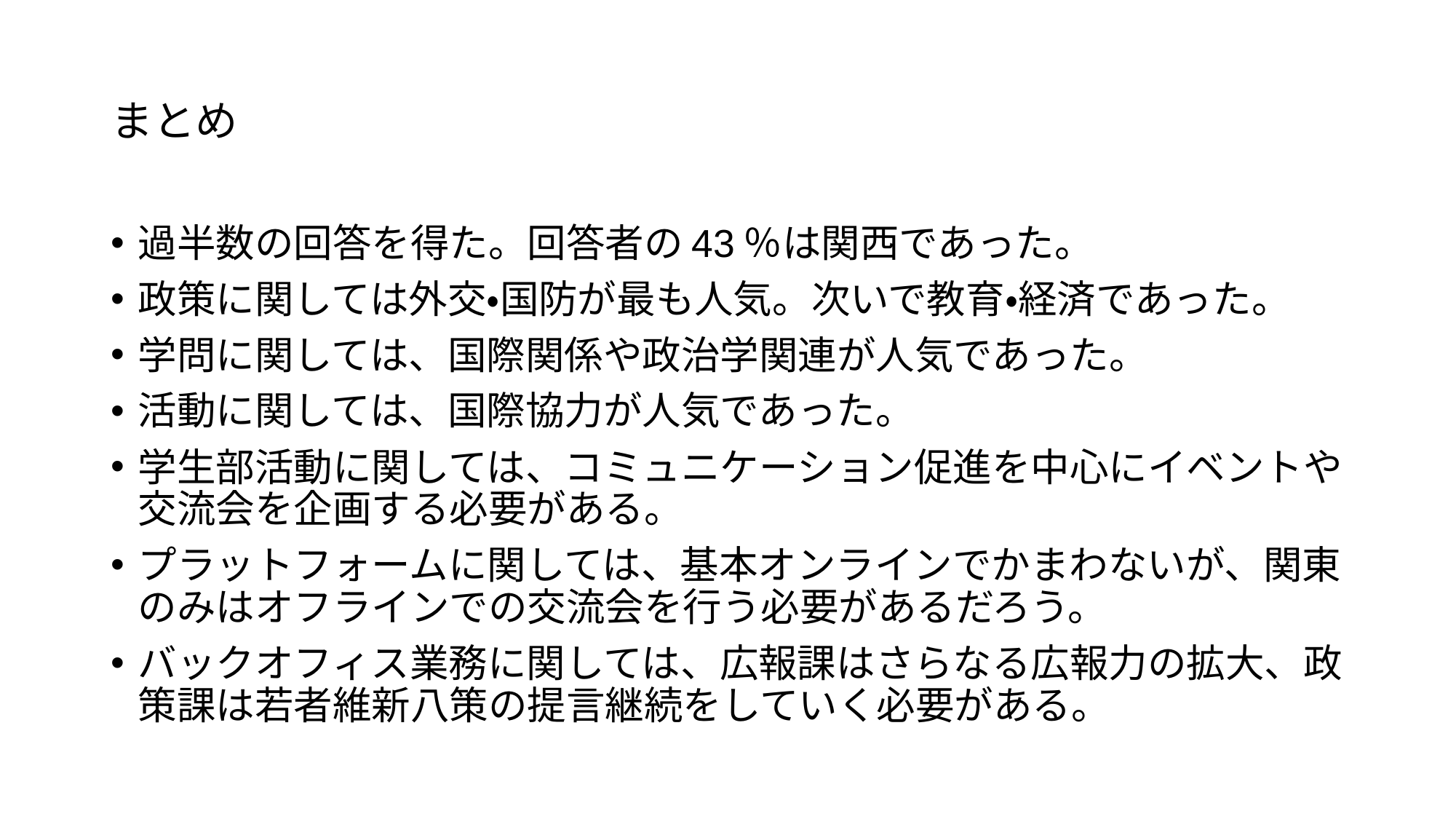

# まとめ
過半数の回答を得た。回答者の43％は関西であった。
政策に関しては外交・国防が最も人気。次いで教育・経済であった。
学問に関しては、国際関係や政治学関連が人気であった。
活動に関しては、国際協力が人気であった。
学生部活動に関しては、コミュニケーション促進を中心にイベントや交流会を企画する必要がある。
プラットフォームに関しては、基本オンラインでかまわないが、関東のみはオフラインでの交流会を行う必要があるだろう。
バックオフィス業務に関しては、広報課はさらなる広報力の拡大、政策課は若者維新八策の提言継続をしていく必要がある。